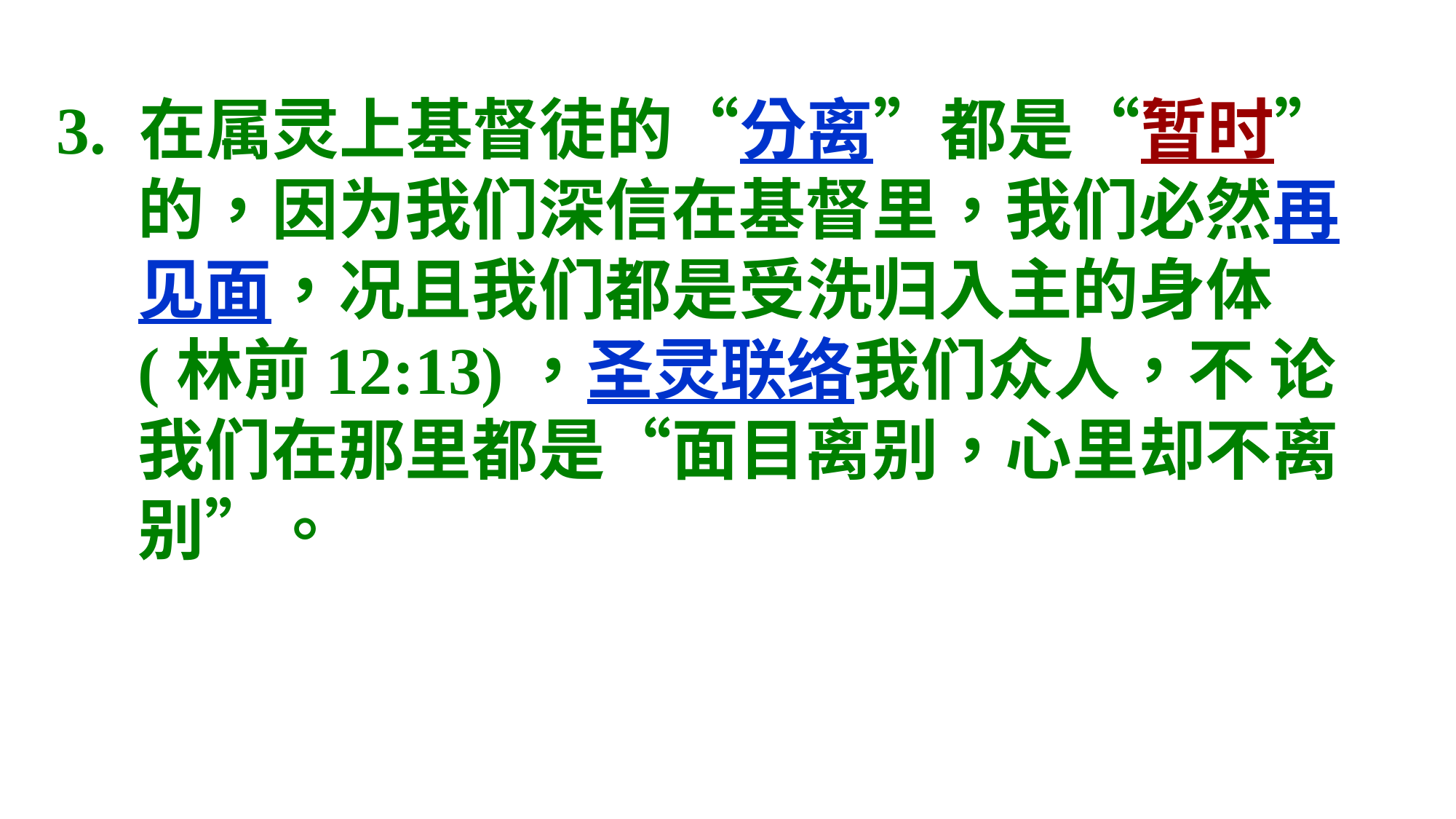

3. 在属灵上基督徒的“分离”都是“暂时”的，因为我们深信在基督里，我们必然再见面，况且我们都是受洗归入主的身体 (林前12:13)，圣灵联络我们众人，不 论我们在那里都是“面目离别，心里却不离别”。